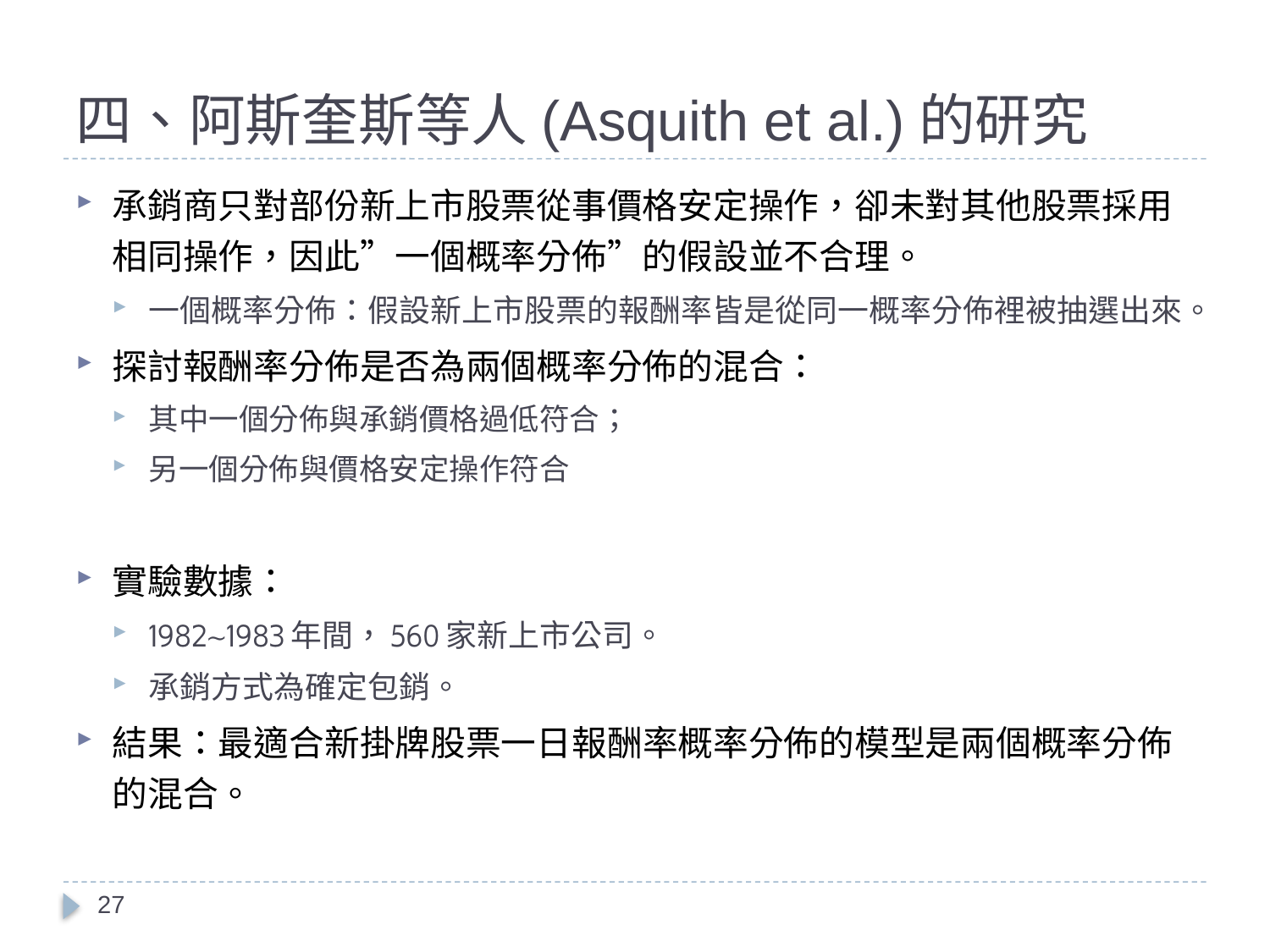

# 四、阿斯奎斯等人(Asquith et al.)的研究
承銷商只對部份新上市股票從事價格安定操作，卻未對其他股票採用相同操作，因此”一個概率分佈”的假設並不合理。
一個概率分佈：假設新上市股票的報酬率皆是從同一概率分佈裡被抽選出來。
探討報酬率分佈是否為兩個概率分佈的混合：
其中一個分佈與承銷價格過低符合；
另一個分佈與價格安定操作符合

實驗數據：
1982~1983年間，560家新上市公司。
承銷方式為確定包銷。
結果：最適合新掛牌股票一日報酬率概率分佈的模型是兩個概率分佈的混合。
27